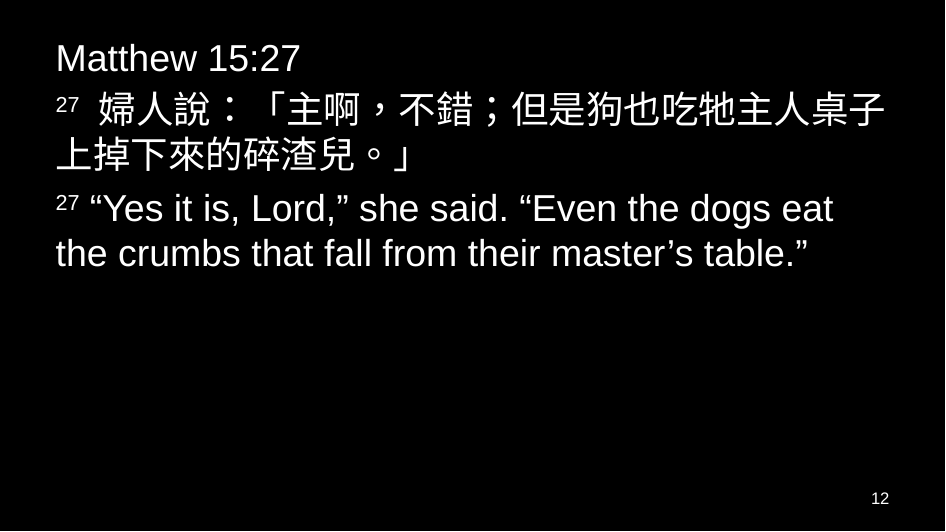

Matthew 15:27
27 婦人說：「主啊，不錯；但是狗也吃牠主人桌子上掉下來的碎渣兒。」
27 “Yes it is, Lord,” she said. “Even the dogs eat the crumbs that fall from their master’s table.”

12